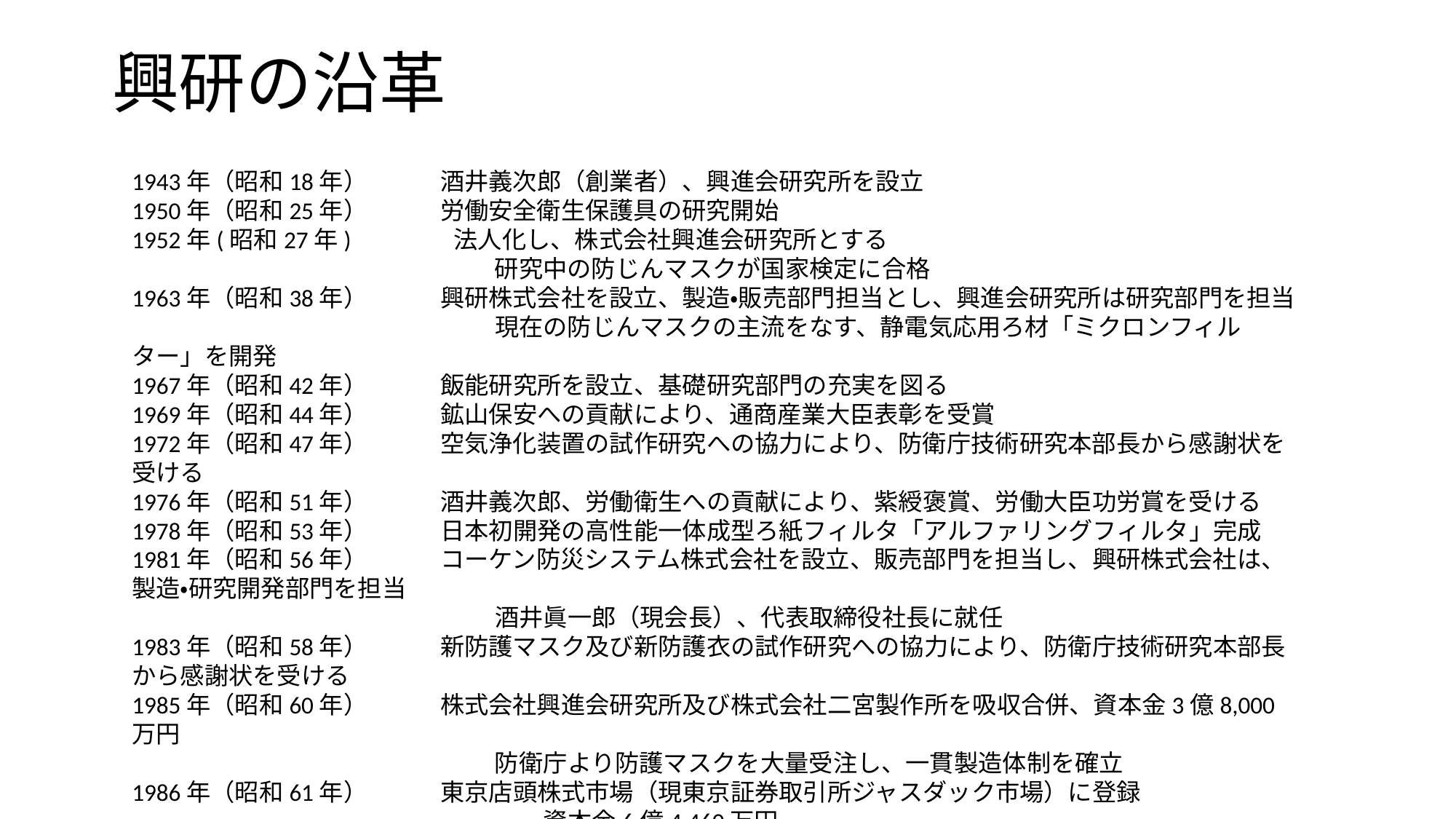

# 興研の沿革
1943年（昭和18年）　　　酒井義次郎（創業者）、興進会研究所を設立
1950年（昭和25年）　　　労働安全衛生保護具の研究開始
1952年(昭和27年)　　　　法人化し、株式会社興進会研究所とする
　　　　　　　　　　　　　　　研究中の防じんマスクが国家検定に合格
1963年（昭和38年）　　　興研株式会社を設立、製造・販売部門担当とし、興進会研究所は研究部門を担当
　　　　　　　　　　　　　　　現在の防じんマスクの主流をなす、静電気応用ろ材「ミクロンフィルター」を開発
1967年（昭和42年）　　　飯能研究所を設立、基礎研究部門の充実を図る
1969年（昭和44年）　　　鉱山保安への貢献により、通商産業大臣表彰を受賞
1972年（昭和47年）　　　空気浄化装置の試作研究への協力により、防衛庁技術研究本部長から感謝状を受ける
1976年（昭和51年）　　　酒井義次郎、労働衛生への貢献により、紫綬褒賞、労働大臣功労賞を受ける
1978年（昭和53年）　　　日本初開発の高性能一体成型ろ紙フィルタ「アルファリングフィルタ」完成
1981年（昭和56年）　　　コーケン防災システム株式会社を設立、販売部門を担当し、興研株式会社は、製造・研究開発部門を担当
　　　　　　　　　　　　　　　酒井眞一郎（現会長）、代表取締役社長に就任
1983年（昭和58年）　　　新防護マスク及び新防護衣の試作研究への協力により、防衛庁技術研究本部長から感謝状を受ける
1985年（昭和60年）　　　株式会社興進会研究所及び株式会社二宮製作所を吸収合併、資本金3億8,000万円
　　　　　　　　　　　　　　　防衛庁より防護マスクを大量受注し、一貫製造体制を確立
1986年（昭和61年）　　　東京店頭株式市場（現東京証券取引所ジャスダック市場）に登録
　　　　　　　　　　　　　　　　　資本金6億4,460万円
1987年（昭和62年）　　　コーケン防災システム株式会社を合併
　　　　　　　　　　　　　　　工場・製作所の呼称をすべて“テクノヤード”に変更